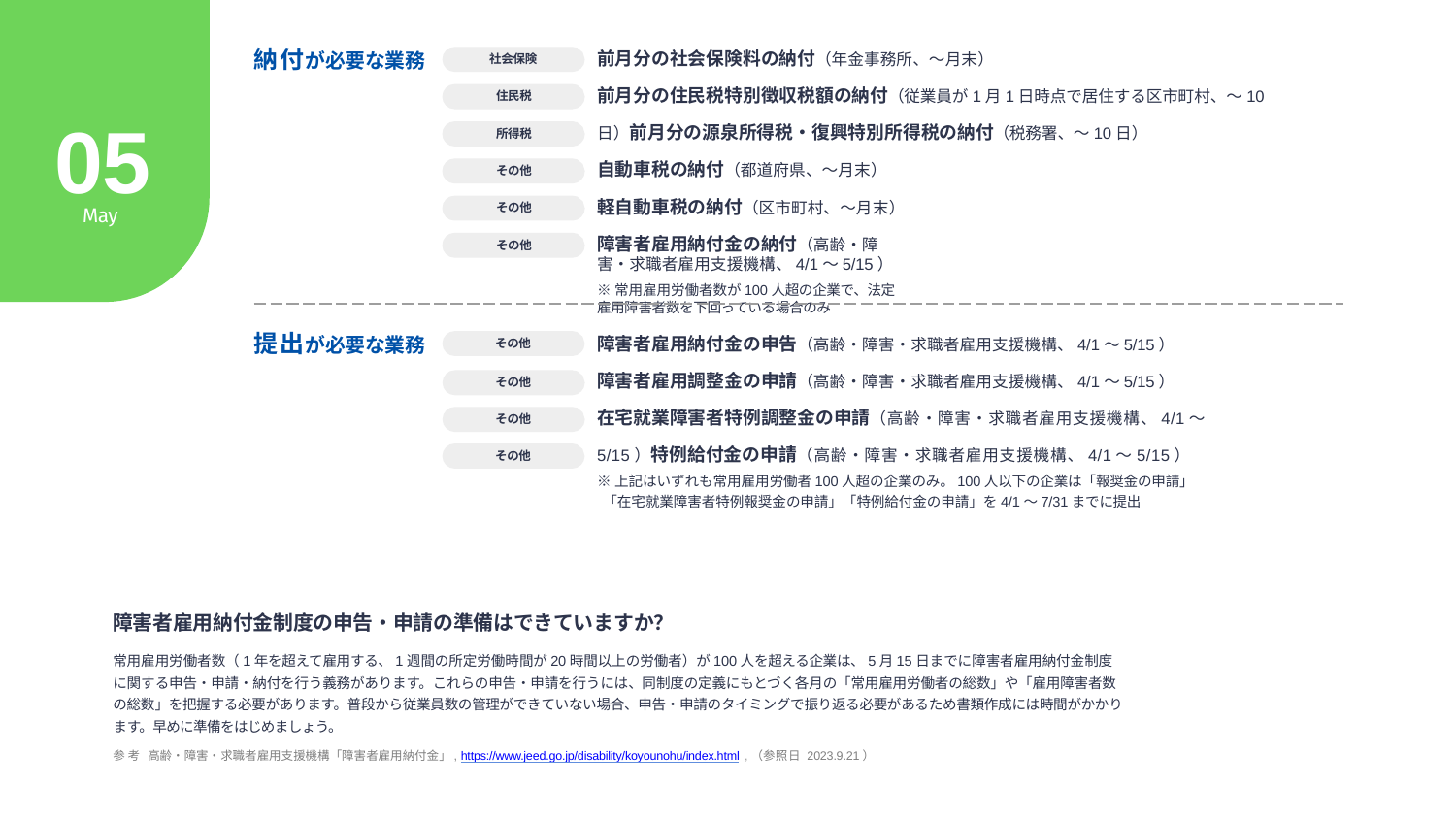

# 納付が必要な業務
前⽉分の社会保険料の納付（年⾦事務所、〜⽉末）
前⽉分の住⺠税特別徴収税額の納付（従業員が1⽉1⽇時点で居住する区市町村、〜10⽇）前⽉分の源泉所得税‧復興特別所得税の納付（税務署、〜10⽇）
⾃動⾞税の納付（都道府県、〜⽉末） 軽⾃動⾞税の納付（区市町村、〜⽉末）
障害者雇⽤納付⾦の納付（⾼齢•障害•求職者雇⽤⽀援機構、4/1〜5/15）
※常⽤雇⽤労働者数が100⼈超の企業で、法定雇⽤障害者数を下回っている場合のみ

社会保険

住⺠税
05

所得税

その他

その他
May

その他

提出が必要な業務
障害者雇⽤納付⾦の申告（⾼齢•障害•求職者雇⽤⽀援機構、4/1〜5/15）
障害者雇⽤調整⾦の申請（⾼齢•障害•求職者雇⽤⽀援機構、4/1〜5/15）
在宅就業障害者特例調整⾦の申請（⾼齢•障害•求職者雇⽤⽀援機構、4/1〜5/15）特例給付⾦の申請（⾼齢•障害•求職者雇⽤⽀援機構、4/1〜5/15）
※上記はいずれも常⽤雇⽤労働者100⼈超の企業のみ。100⼈以下の企業は「報奨⾦の申請」
「在宅就業障害者特例報奨⾦の申請」「特例給付⾦の申請」を4/1〜7/31までに提出

その他

その他

その他

その他
障害者雇⽤納付⾦制度の申告‧申請の準備はできていますか？
常⽤雇⽤労働者数（1年を超えて雇⽤する、1週間の所定労働時間が20時間以上の労働者）が100⼈を超える企業は、5⽉15⽇までに障害者雇⽤納付⾦制度に関する申告•申請•納付を⾏う義務があります。これらの申告•申請を⾏うには、同制度の定義にもとづく各⽉の「常⽤雇⽤労働者の総数」や「雇⽤障害者数の総数」を把握する必要があります。普段から従業員数の管理ができていない場合、申告•申請のタイミングで振り返る必要があるため書類作成には時間がかかります。早めに準備をはじめましょう。
参 考   ⾼齢•障害•求職者雇⽤⽀援機構「障害者雇⽤納付⾦」, https://www.jeed.go.jp/disability/koyounohu/index.html ,（参照⽇ 2023.9.21）